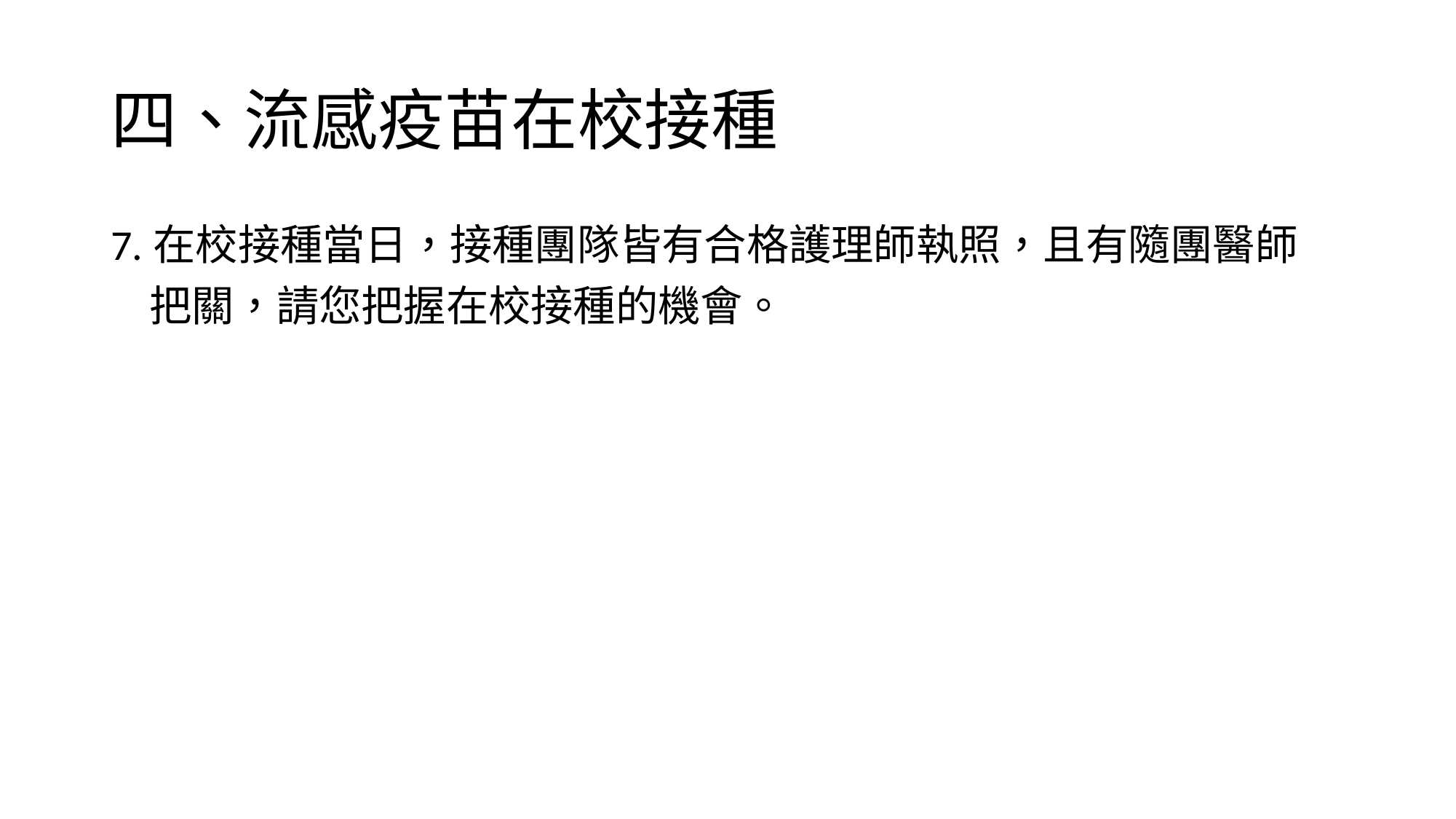

# 四、流感疫苗在校接種
7.在校接種當日，接種團隊皆有合格護理師執照，且有隨團醫師
   把關，請您把握在校接種的機會。